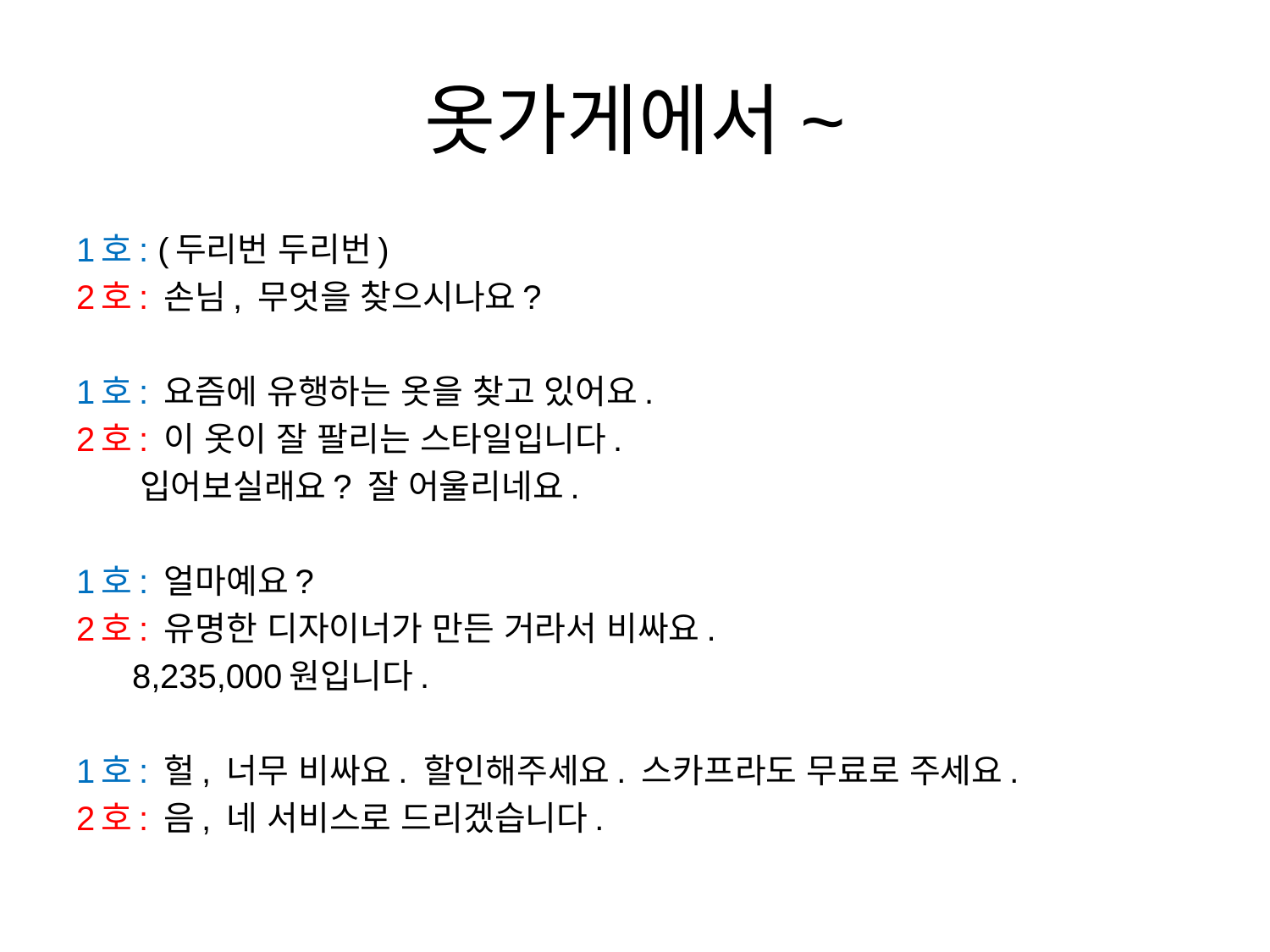

# 옷가게에서~
1호: (두리번 두리번)
2호: 손님, 무엇을 찾으시나요?

1호: 요즘에 유행하는 옷을 찾고 있어요.
2호: 이 옷이 잘 팔리는 스타일입니다.
      입어보실래요? 잘 어울리네요.

1호: 얼마예요?
2호: 유명한 디자이너가 만든 거라서 비싸요.
      8,235,000원입니다.

1호: 헐, 너무 비싸요. 할인해주세요. 스카프라도 무료로 주세요.
2호: 음, 네 서비스로 드리겠습니다.